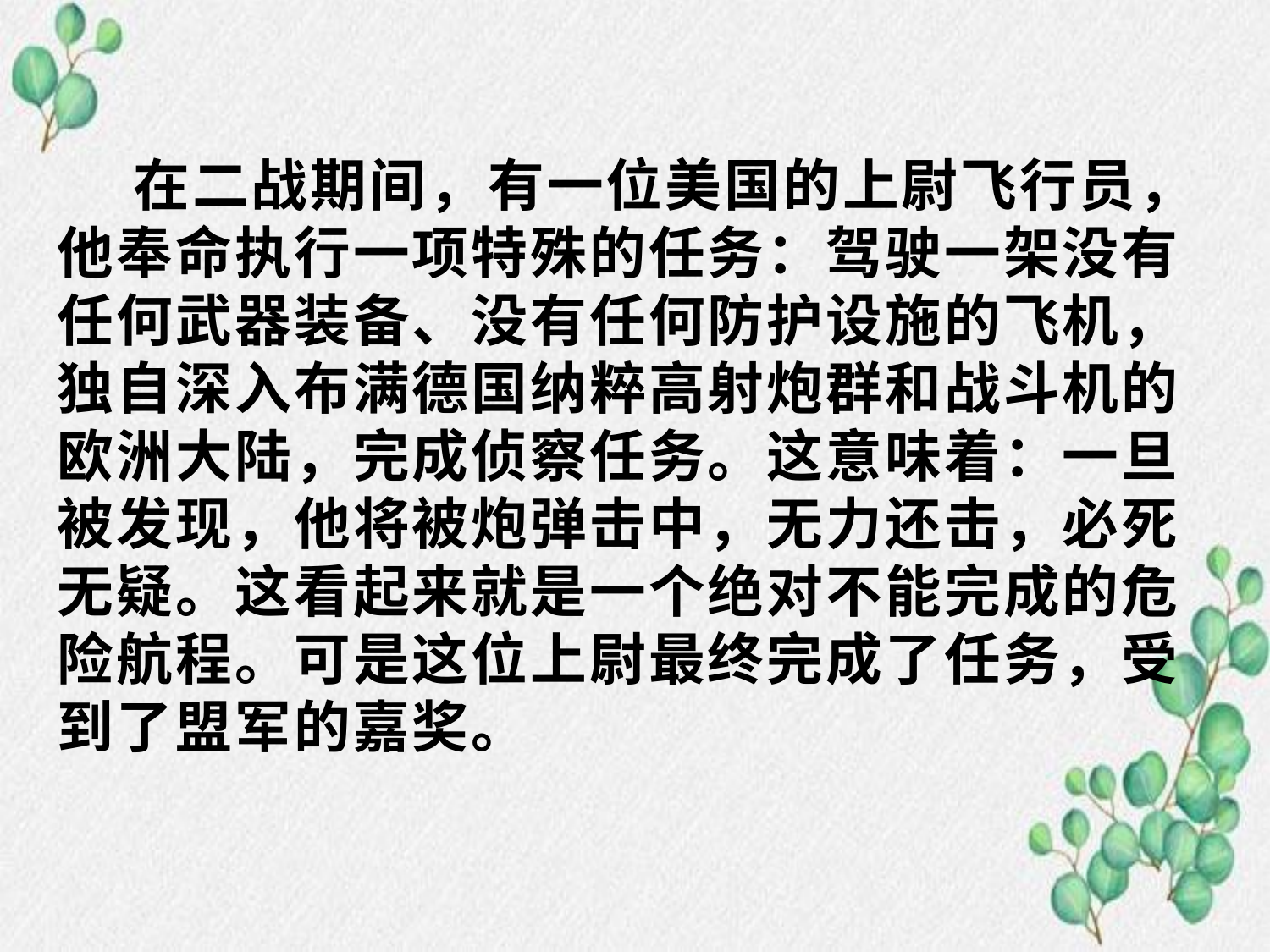

#
    在二战期间，有一位美国的上尉飞行员，他奉命执行一项特殊的任务：驾驶一架没有任何武器装备、没有任何防护设施的飞机，独自深入布满德国纳粹高射炮群和战斗机的欧洲大陆，完成侦察任务。这意味着：一旦被发现，他将被炮弹击中，无力还击，必死无疑。这看起来就是一个绝对不能完成的危险航程。可是这位上尉最终完成了任务，受到了盟军的嘉奖。